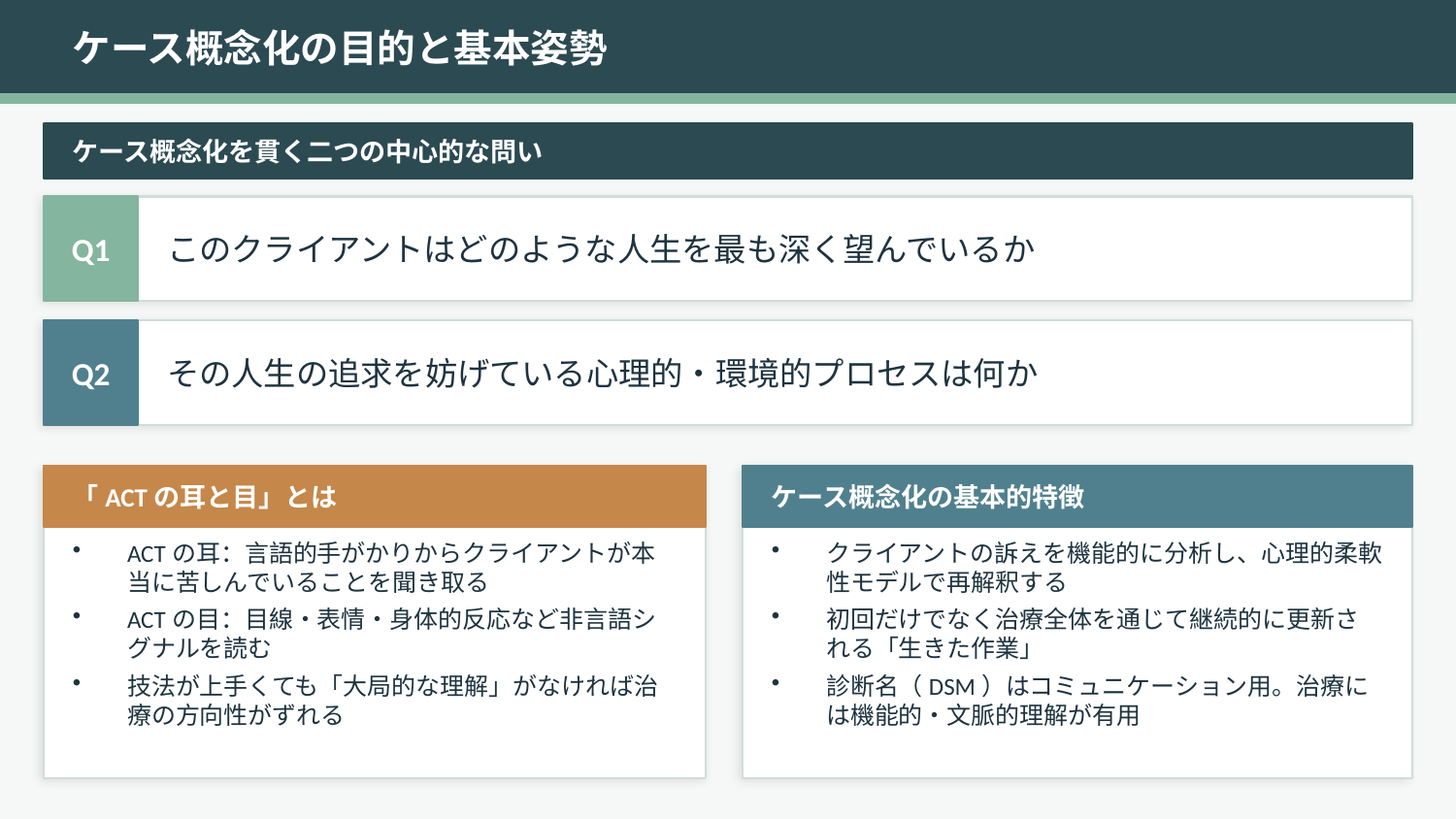

ケース概念化の目的と基本姿勢

ケース概念化を貫く二つの中心的な問い

Q1
このクライアントはどのような人生を最も深く望んでいるか

Q2
その人生の追求を妨げている心理的・環境的プロセスは何か

「ACTの耳と目」とは

ケース概念化の基本的特徴
ACTの耳：言語的手がかりからクライアントが本当に苦しんでいることを聞き取る
ACTの目：目線・表情・身体的反応など非言語シグナルを読む
技法が上手くても「大局的な理解」がなければ治療の方向性がずれる
クライアントの訴えを機能的に分析し、心理的柔軟性モデルで再解釈する
初回だけでなく治療全体を通じて継続的に更新される「生きた作業」
診断名（DSM）はコミュニケーション用。治療には機能的・文脈的理解が有用